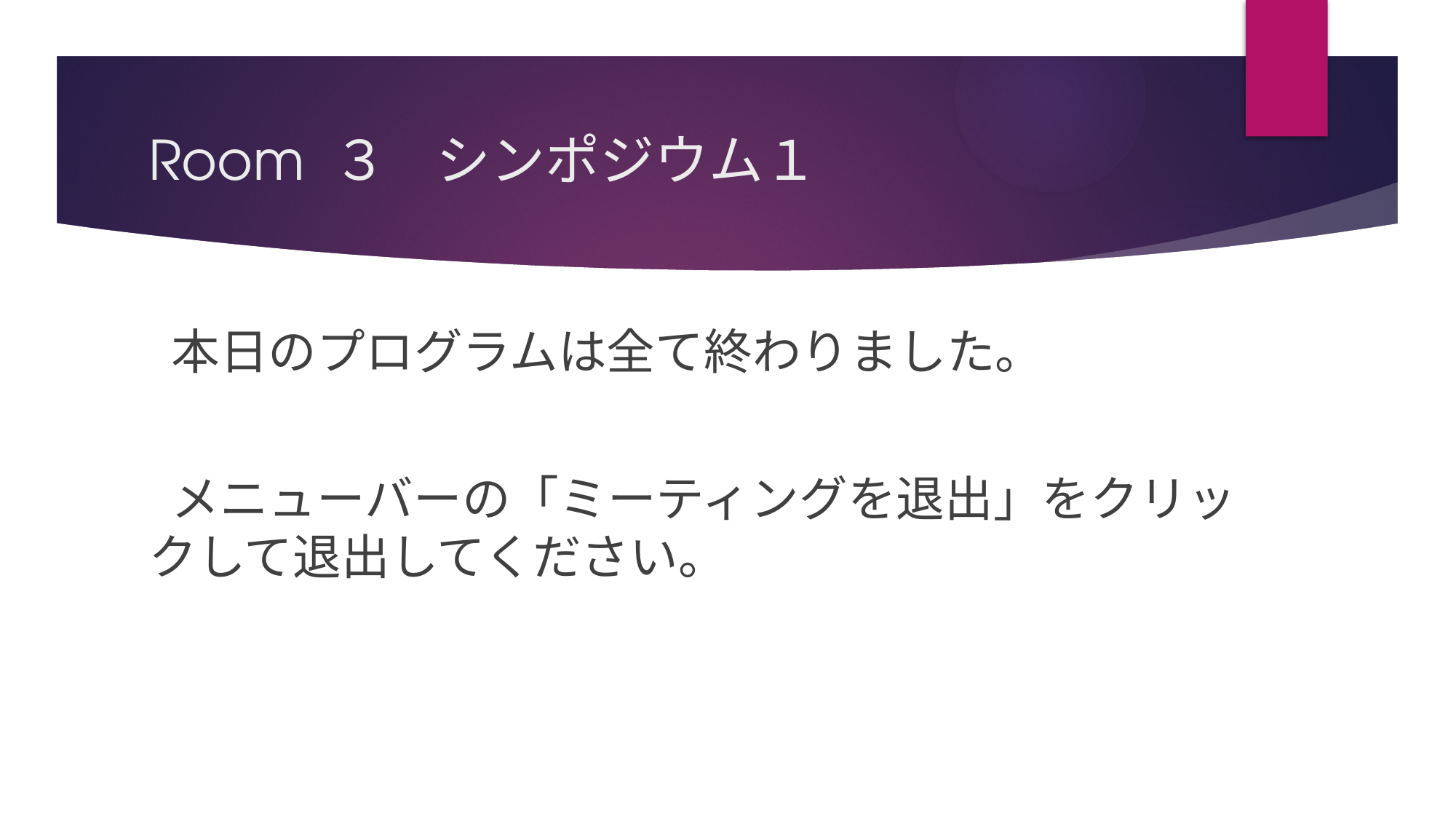

# Room ３    シンポジウム１
 本日のプログラムは全て終わりました。

 メニューバーの「ミーティングを退出」をクリックして退出してください。